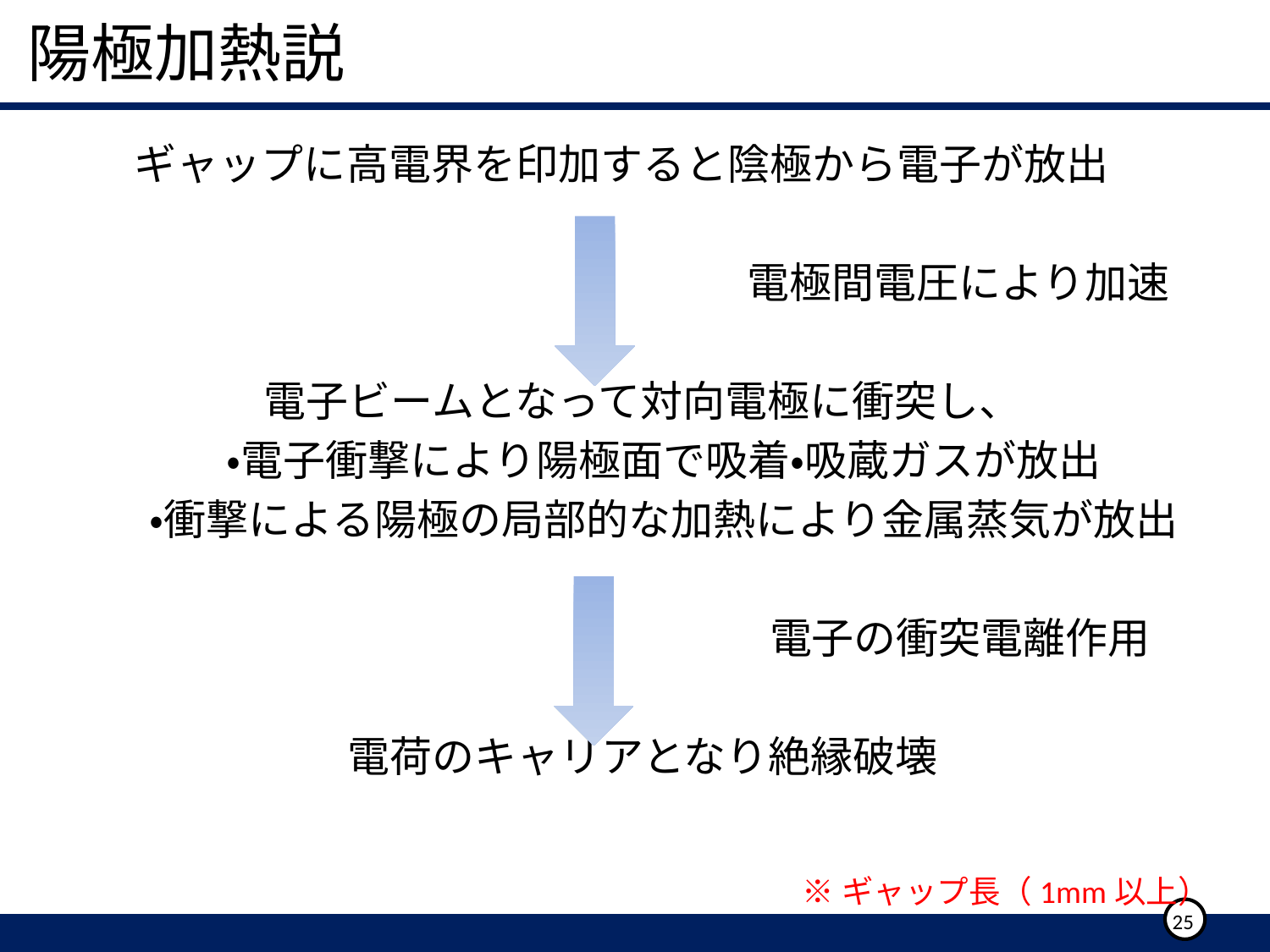

Grid Support
# 陽極加熱説
1       2     3     4     5
ギャップに高電界を印加すると陰極から電子が放出

　　　　　　　　　　　　　　　    電極間電圧により加速

　電子ビームとなって対向電極に衝突し、
　　・電子衝撃により陽極面で吸着・吸蔵ガスが放出
　　・衝撃による陽極の局部的な加熱により金属蒸気が放出

　　　　　　　　　　　　　　　　電子の衝突電離作用

　電荷のキャリアとなり絶縁破壊

※ギャップ長（1mm以上）
25